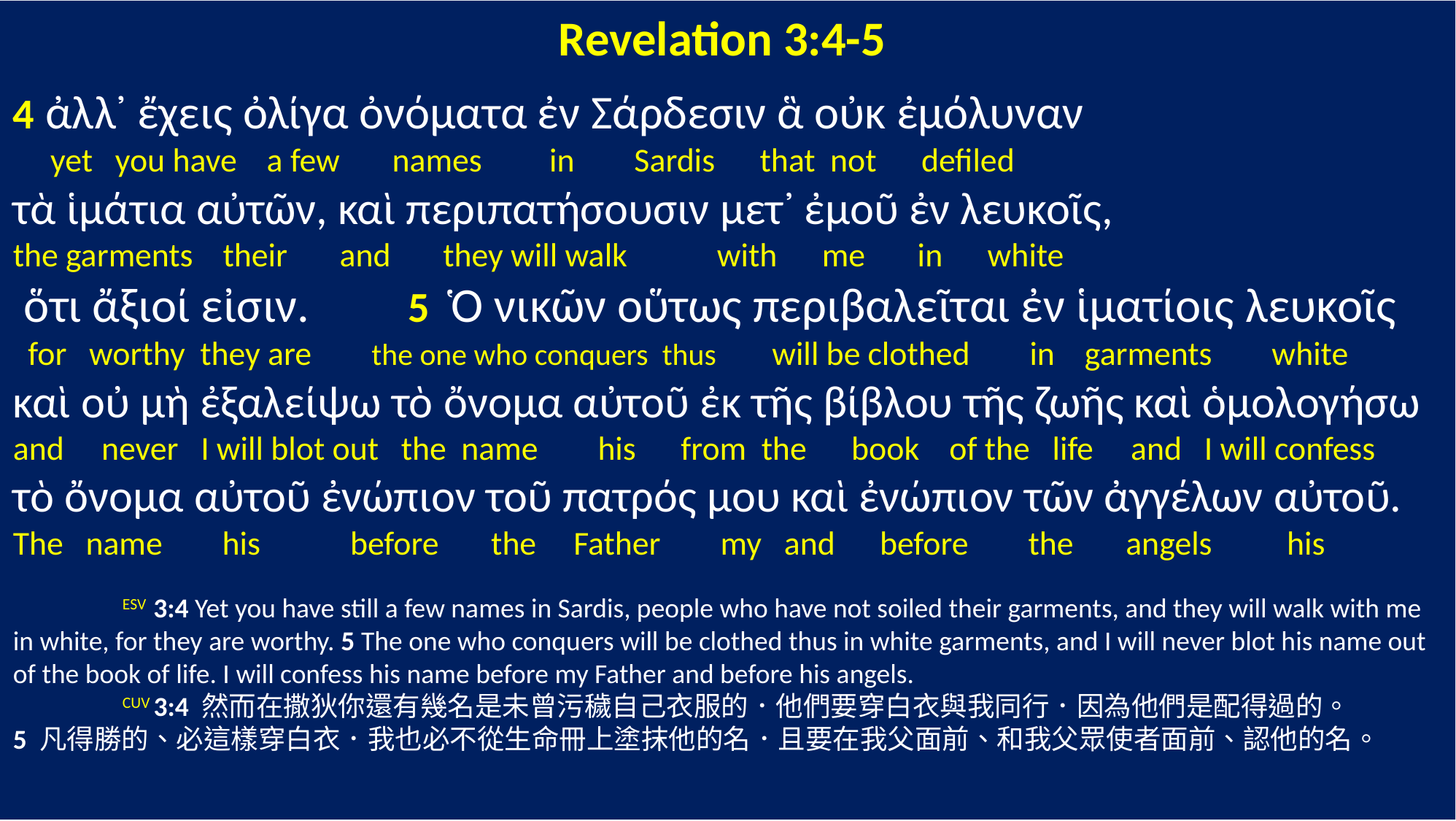

Revelation 3:4-5

4 ἀλλ᾽ ἔχεις ὀλίγα ὀνόματα ἐν Σάρδεσιν ἃ οὐκ ἐμόλυναν
     yet   you have    a few       names         in        Sardis      that  not      defiled
τὰ ἱμάτια αὐτῶν, καὶ περιπατήσουσιν μετ᾽ ἐμοῦ ἐν λευκοῖς,
the garments    their       and       they will walk            with      me       in      white
 ὅτι ἄξιοί εἰσιν.         5  Ὁ νικῶν οὕτως περιβαλεῖται ἐν ἱματίοις λευκοῖς
  for   worthy  they are        the one who conquers  thus        will be clothed        in    garments        white
καὶ οὐ μὴ ἐξαλείψω τὸ ὄνομα αὐτοῦ ἐκ τῆς βίβλου τῆς ζωῆς καὶ ὁμολογήσω
and     never   I will blot out   the  name        his      from  the      book    of the   life     and   I will confess
τὸ ὄνομα αὐτοῦ ἐνώπιον τοῦ πατρός μου καὶ ἐνώπιον τῶν ἀγγέλων αὐτοῦ.
The   name        his            before       the     Father        my   and      before        the       angels          his

	ESV  3:4 Yet you have still a few names in Sardis, people who have not soiled their garments, and they will walk with me in white, for they are worthy. 5 The one who conquers will be clothed thus in white garments, and I will never blot his name out of the book of life. I will confess his name before my Father and before his angels.
	CUV 3:4 然而在撒狄你還有幾名是未曾污穢自己衣服的．他們要穿白衣與我同行．因為他們是配得過的。
5 凡得勝的、必這樣穿白衣．我也必不從生命冊上塗抹他的名．且要在我父面前、和我父眾使者面前、認他的名。